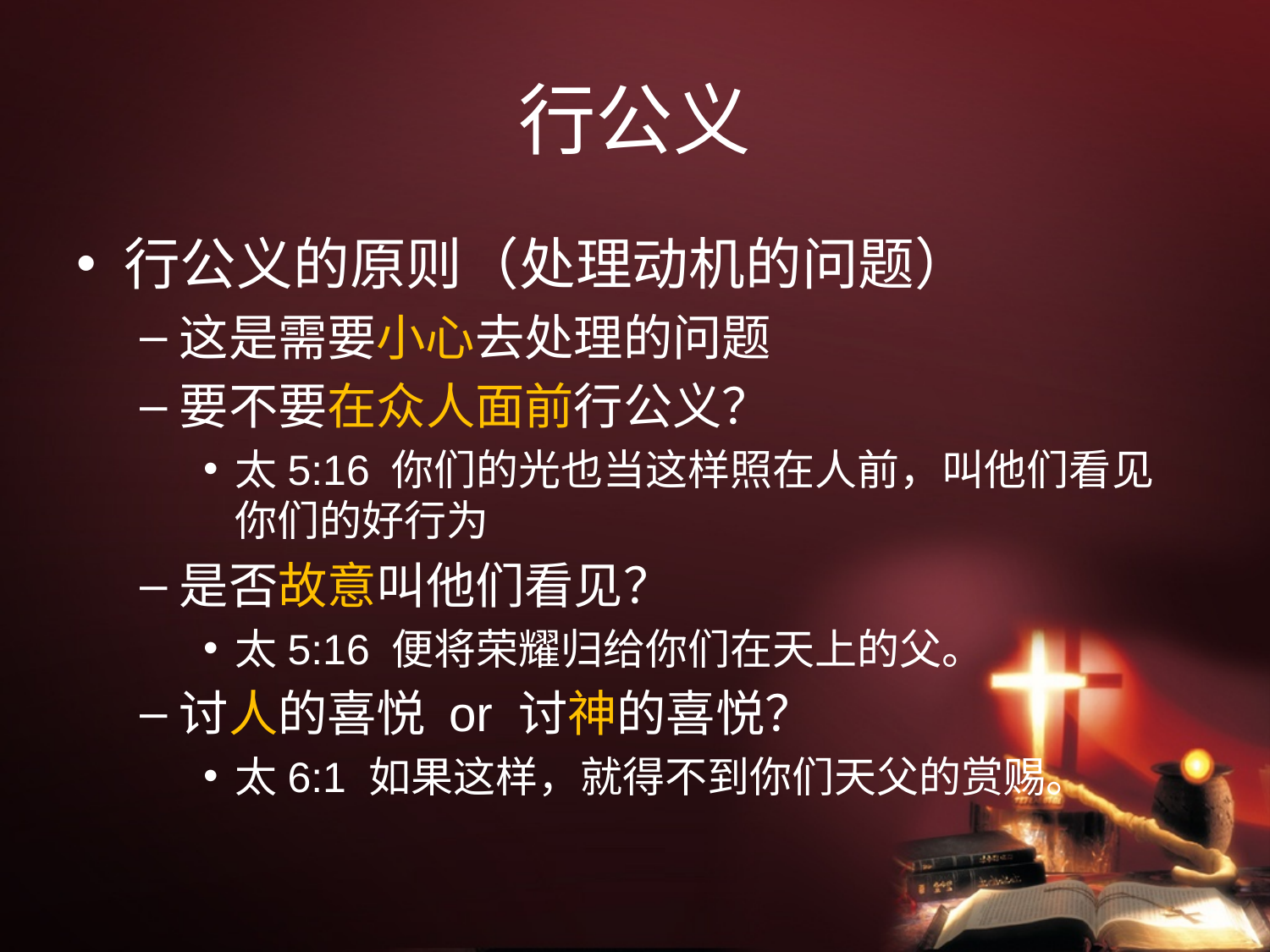

# 行公义
行公义的原则（处理动机的问题）
这是需要小心去处理的问题
要不要在众人面前行公义？
太5:16 你们的光也当这样照在人前，叫他们看见你们的好行为
是否故意叫他们看见？
太5:16 便将荣耀归给你们在天上的父。
讨人的喜悦 or 讨神的喜悦？
太6:1 如果这样，就得不到你们天父的赏赐。